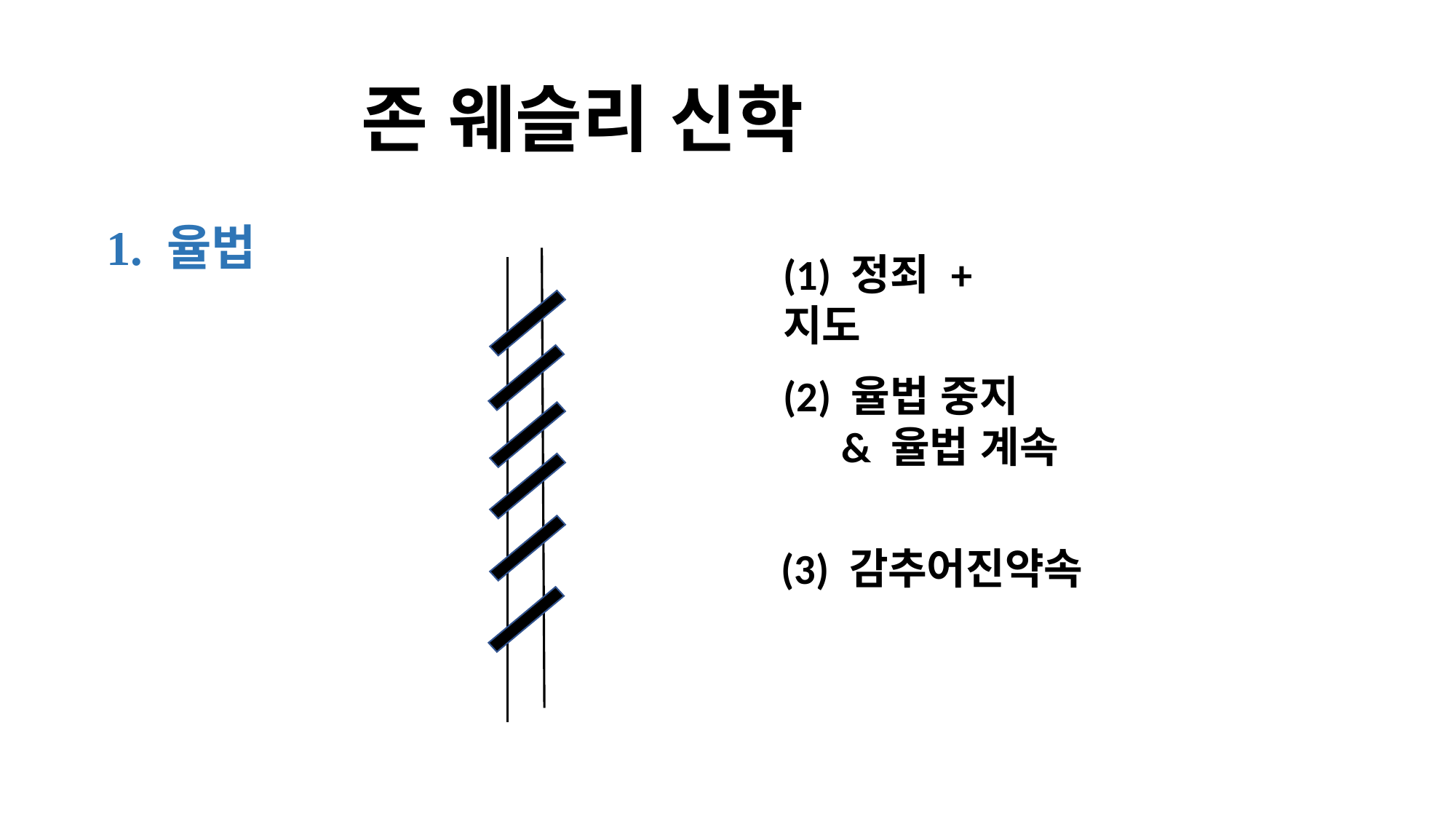

# 존 웨슬리 신학
1. 율법
(1) 정죄 + 지도

(2) 율법 중지
      & 율법 계속

 (3) 감추어진약속